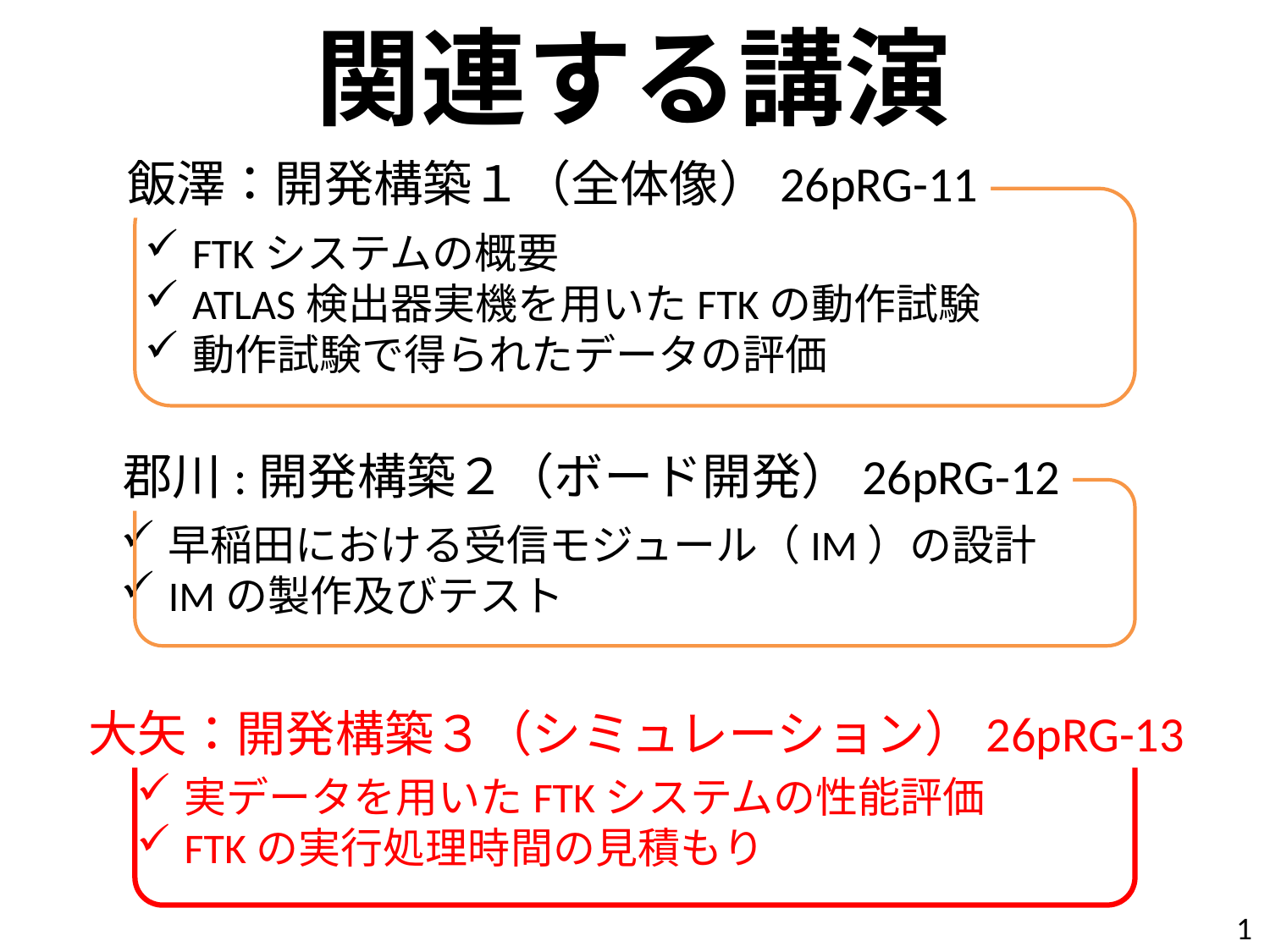

関連する講演
飯澤：開発構築１（全体像）26pRG-11

FTKシステムの概要
ATLAS検出器実機を用いたFTKの動作試験
動作試験で得られたデータの評価
郡川:開発構築２（ボード開発）26pRG-12

早稲田における受信モジュール（IM）の設計
IMの製作及びテスト
大矢：開発構築３（シミュレーション）26pRG-13

実データを用いたFTKシステムの性能評価
FTKの実行処理時間の見積もり
1